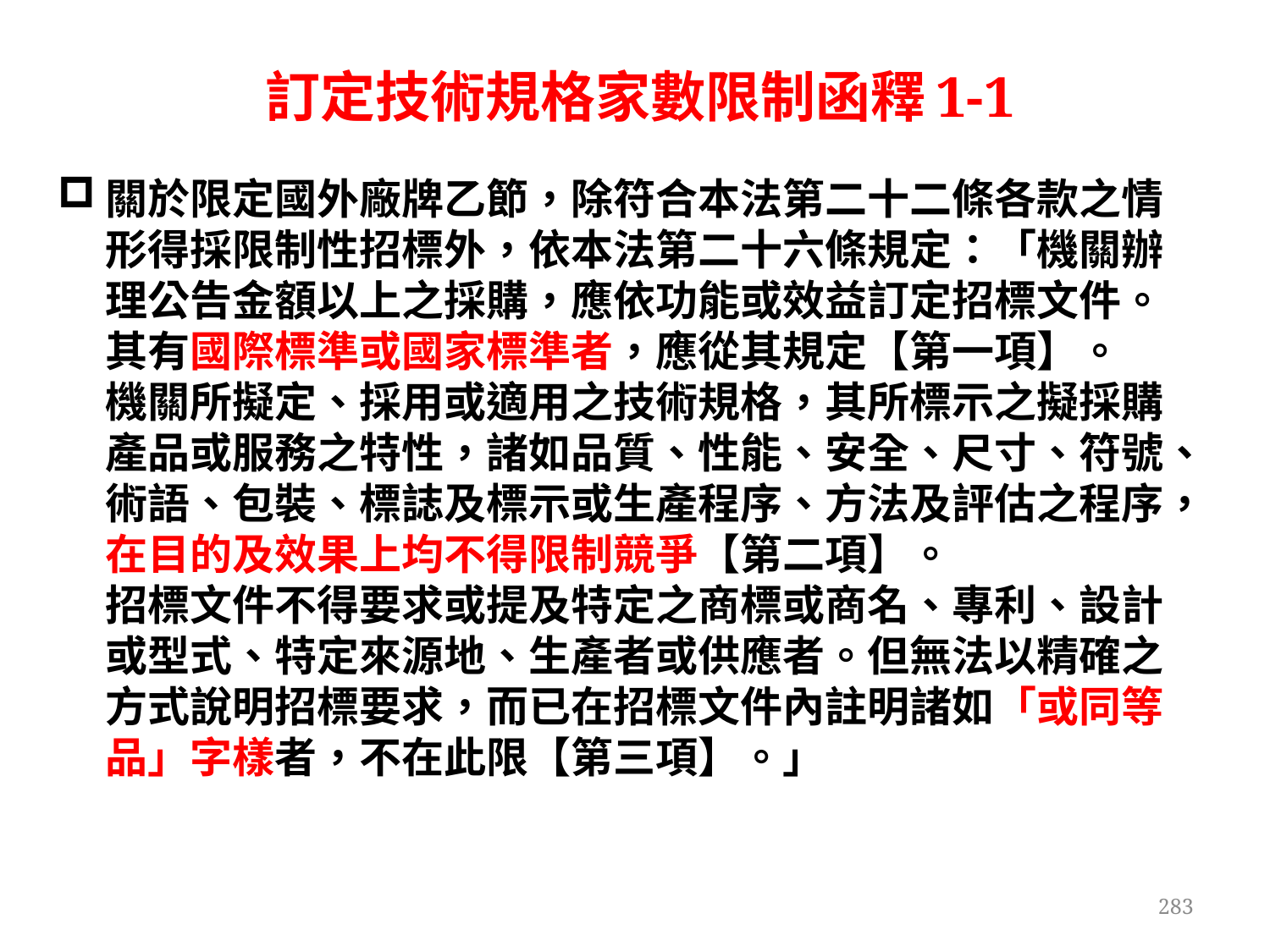

# 訂定技術規格家數限制函釋1-1
關於限定國外廠牌乙節，除符合本法第二十二條各款之情形得採限制性招標外，依本法第二十六條規定：「機關辦理公告金額以上之採購，應依功能或效益訂定招標文件。其有國際標準或國家標準者，應從其規定【第一項】。
機關所擬定、採用或適用之技術規格，其所標示之擬採購產品或服務之特性，諸如品質、性能、安全、尺寸、符號、術語、包裝、標誌及標示或生產程序、方法及評估之程序，在目的及效果上均不得限制競爭【第二項】。
招標文件不得要求或提及特定之商標或商名、專利、設計或型式、特定來源地、生產者或供應者。但無法以精確之方式說明招標要求，而已在招標文件內註明諸如「或同等品」字樣者，不在此限【第三項】。」
283